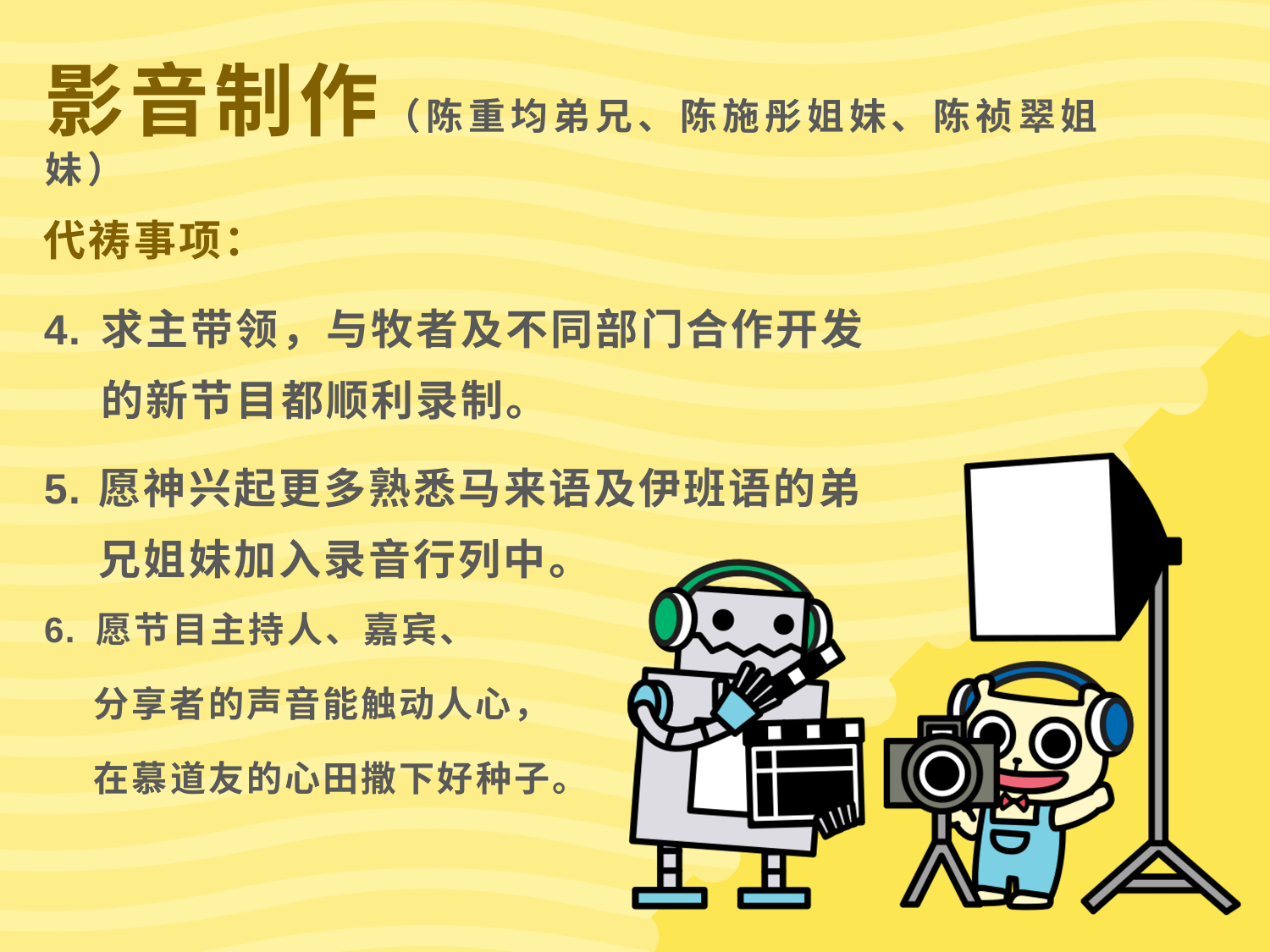

影音制作（陈重均弟兄、陈施彤姐妹、陈祯翠姐妹）
代祷事项：
求主带领，与牧者及不同部门合作开发的新节目都顺利录制。
愿神兴起更多熟悉马来语及伊班语的弟兄姐妹加入录音行列中。
愿节目主持人、嘉宾、
    分享者的声音能触动人心，
    在慕道友的心田撒下好种子。